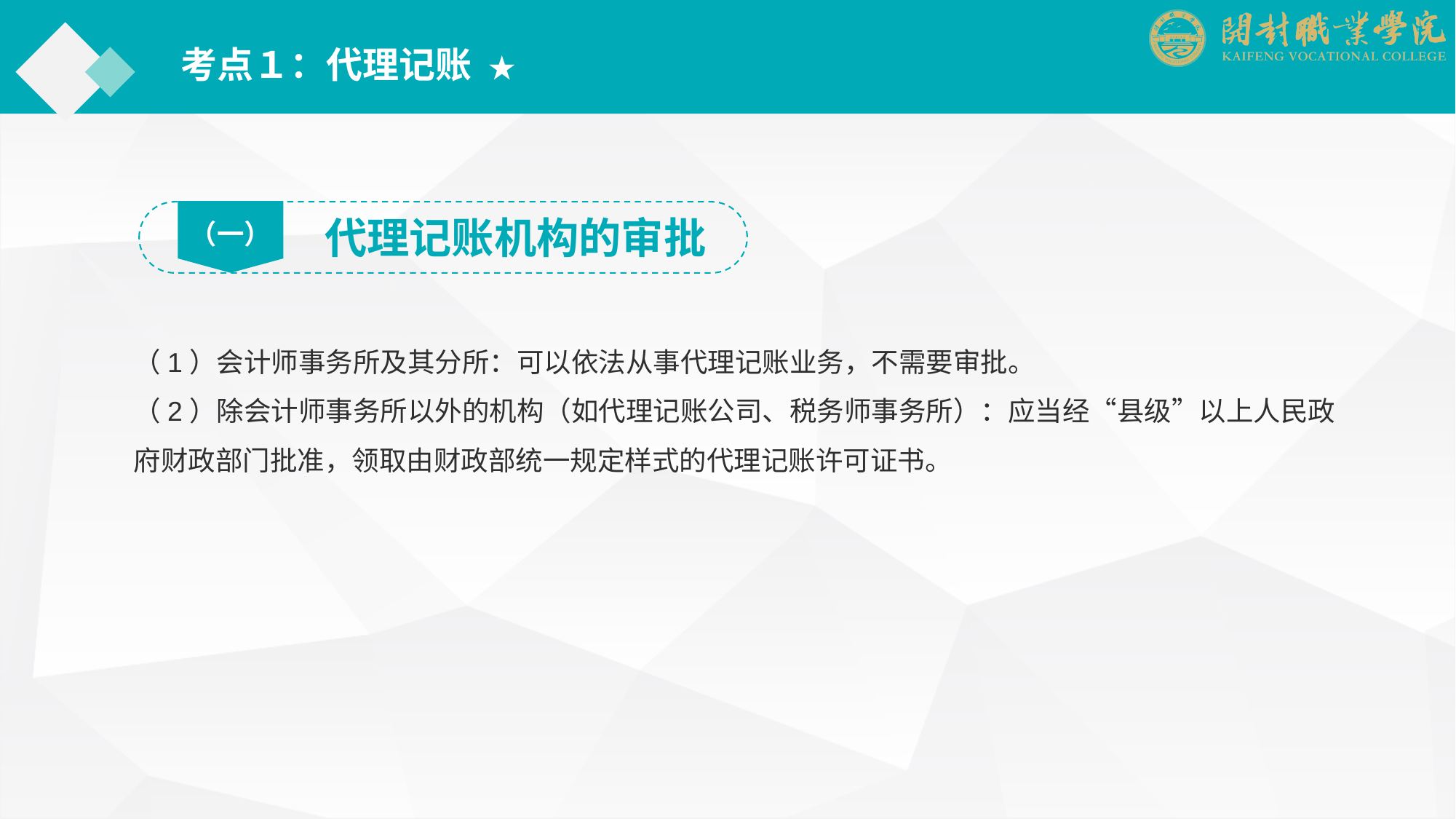

考点１：代理记账  ★
（一）

代理记账机构的审批
（1）会计师事务所及其分所：可以依法从事代理记账业务，不需要审批。
（2）除会计师事务所以外的机构（如代理记账公司、税务师事务所）：应当经“县级”以上人民政府财政部门批准，领取由财政部统一规定样式的代理记账许可证书。